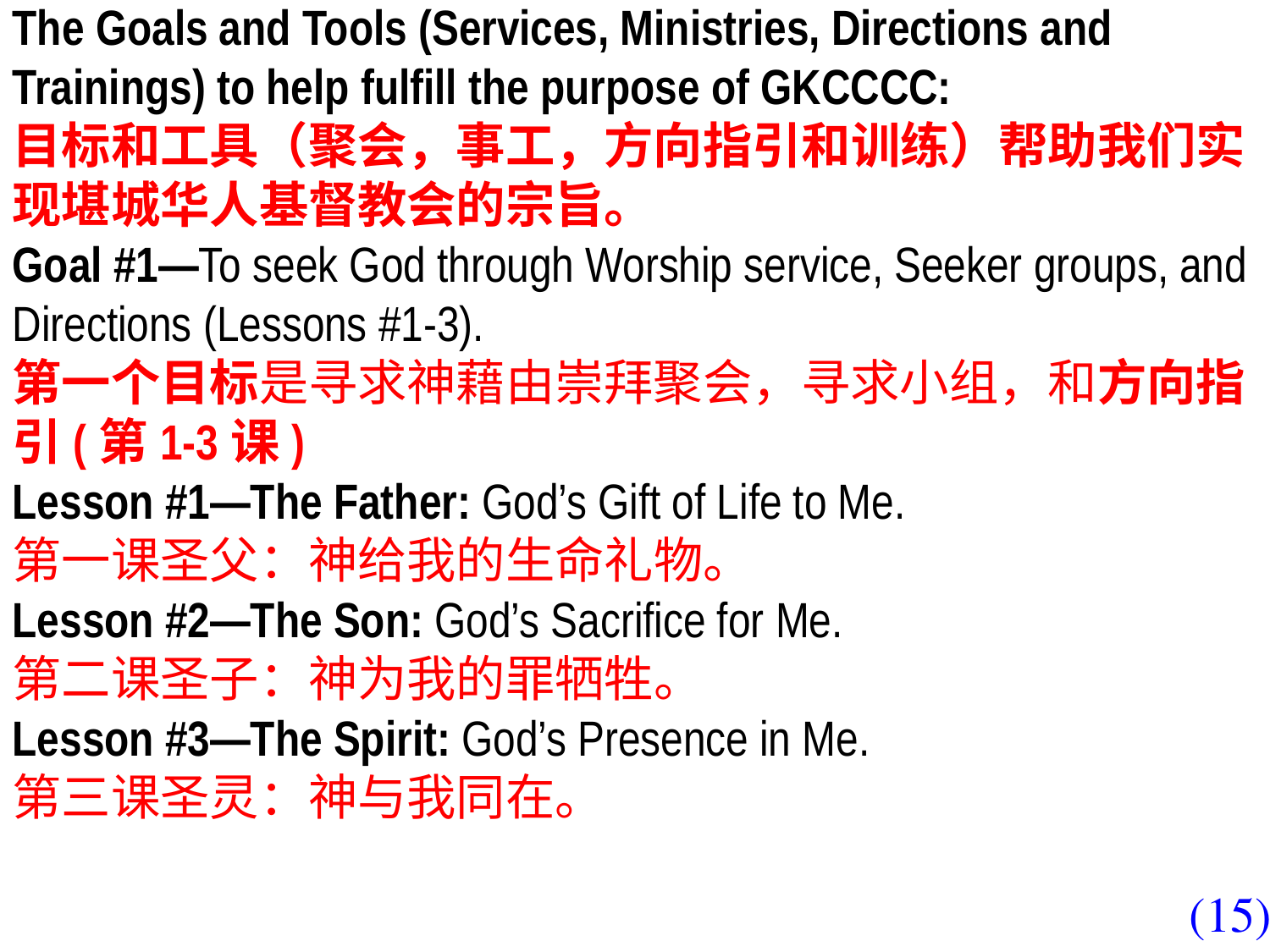

The Goals and Tools (Services, Ministries, Directions and Trainings) to help fulfill the purpose of GKCCCC:
目标和工具（聚会，事工，方向指引和训练）帮助我们实现堪城华人基督教会的宗旨。
Goal #1—To seek God through Worship service, Seeker groups, and Directions (Lessons #1-3).
第一个目标是寻求神藉由崇拜聚会，寻求小组，和方向指引(第1-3课)
Lesson #1—The Father: God’s Gift of Life to Me.
第一课圣父：神给我的生命礼物。
Lesson #2—The Son: God’s Sacrifice for Me.
第二课圣子：神为我的罪牺牲。
Lesson #3—The Spirit: God’s Presence in Me.
第三课圣灵：神与我同在。
(15)